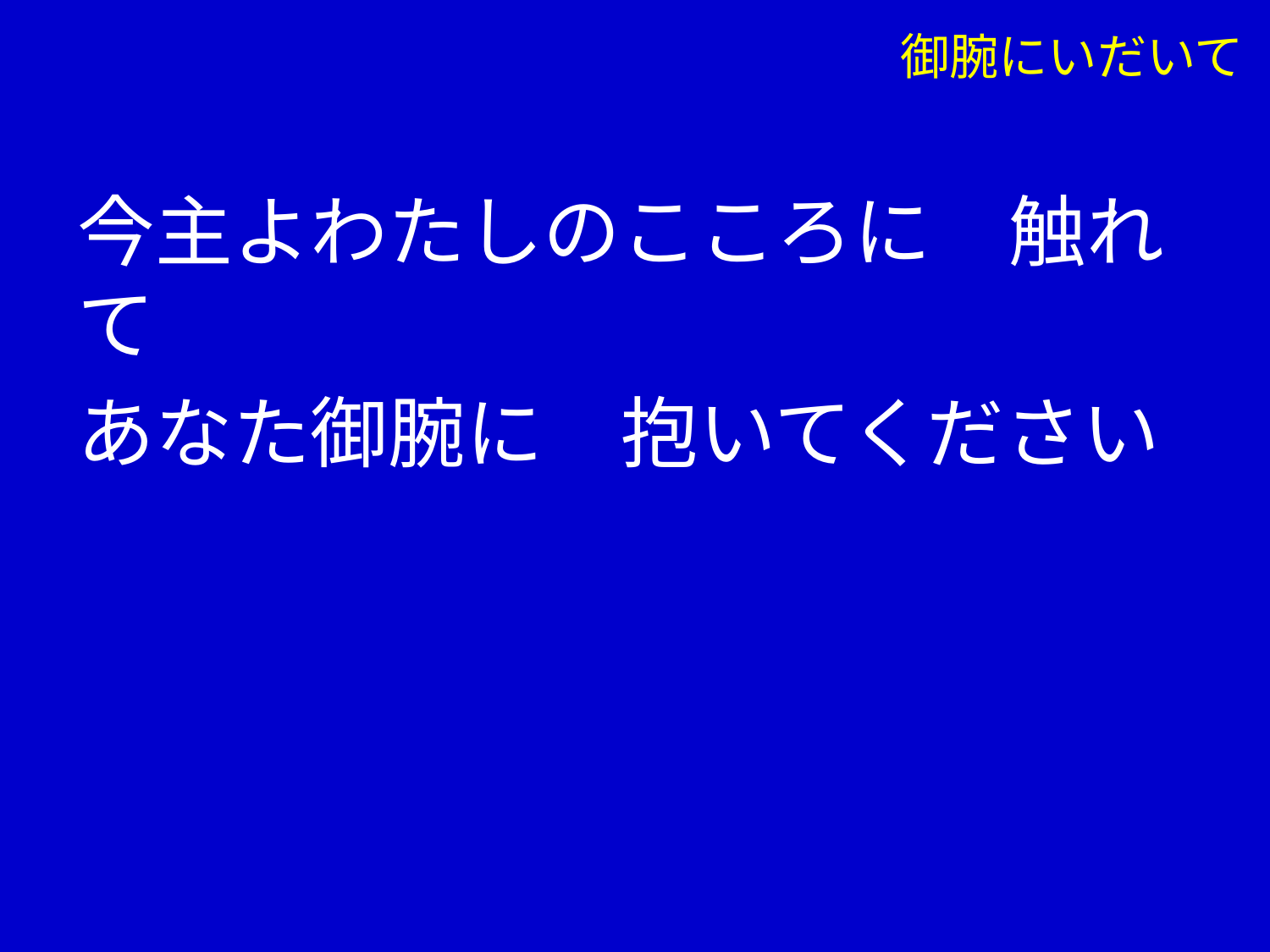

# 御腕にいだいて
今主よわたしのこころに　触れて
あなた御腕に　抱いてください